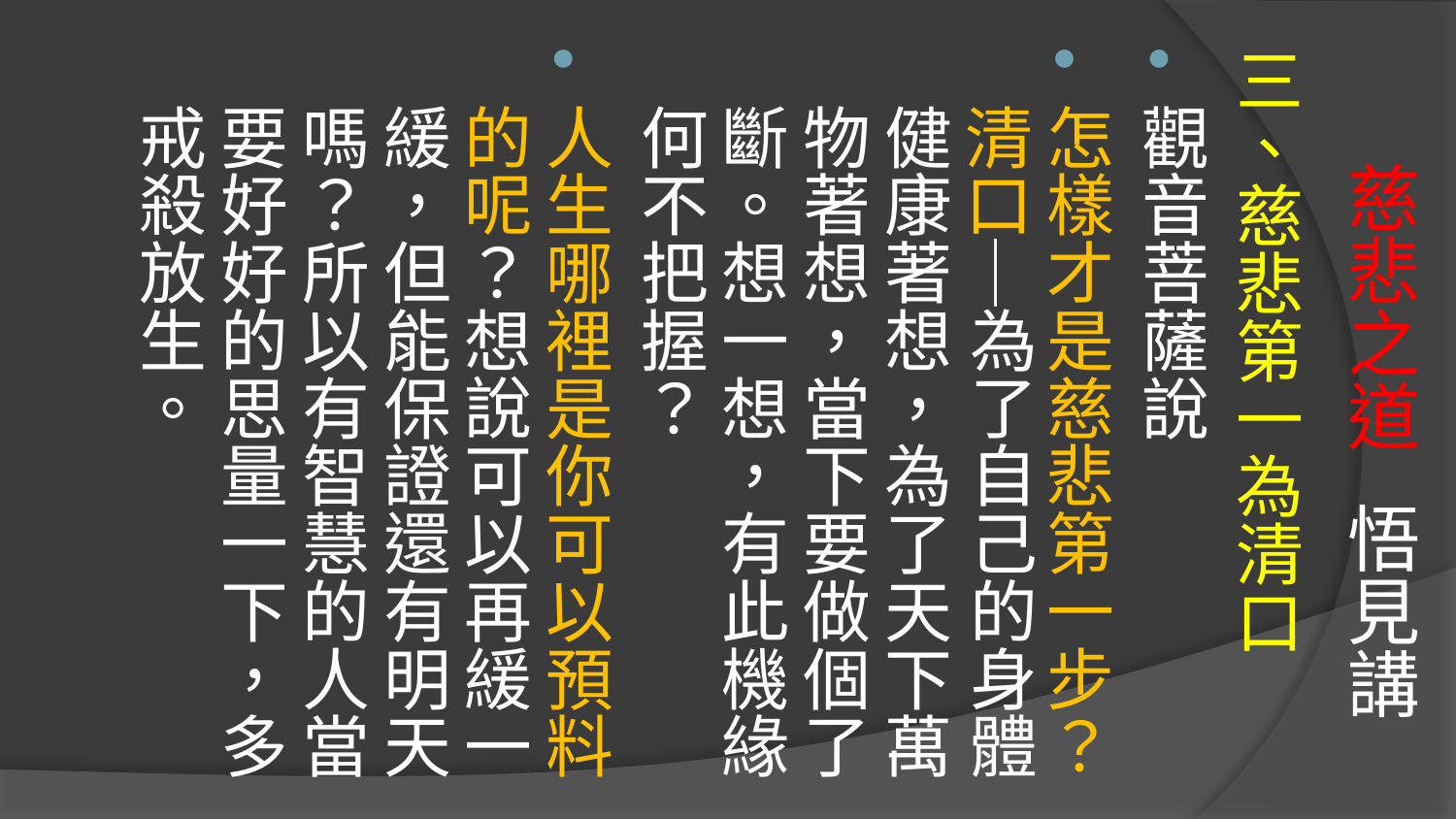

# 慈悲之道   悟見講
三、慈悲第一為清口
觀音菩薩說
怎樣才是慈悲第一步？清口─為了自己的身體健康著想，為了天下萬物著想，當下要做個了斷。想一想，有此機緣何不把握？
人生哪裡是你可以預料的呢？想說可以再緩一緩，但能保證還有明天嗎？所以有智慧的人當要好好的思量一下，多戒殺放生。